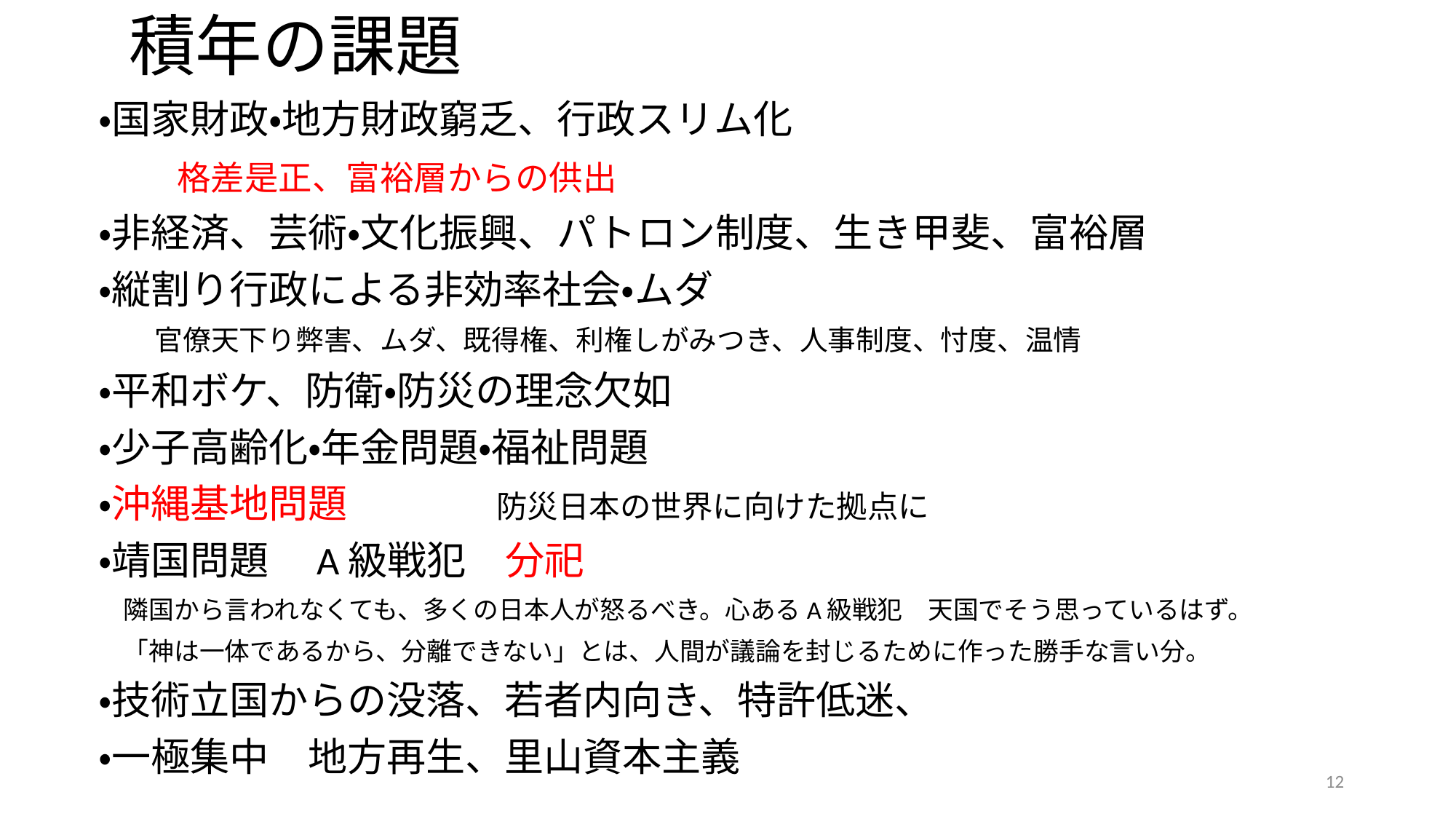

# 積年の課題
・国家財政・地方財政窮乏、行政スリム化
　　格差是正、富裕層からの供出
・非経済、芸術・文化振興、パトロン制度、生き甲斐、富裕層
・縦割り行政による非効率社会・ムダ
　　官僚天下り弊害、ムダ、既得権、利権しがみつき、人事制度、忖度、温情
・平和ボケ、防衛・防災の理念欠如
・少子高齢化・年金問題・福祉問題
・沖縄基地問題　　　　防災日本の世界に向けた拠点に
・靖国問題　A級戦犯　分祀
　隣国から言われなくても、多くの日本人が怒るべき。心あるA級戦犯　天国でそう思っているはず。
　「神は一体であるから、分離できない」とは、人間が議論を封じるために作った勝手な言い分。
・技術立国からの没落、若者内向き、特許低迷、
・一極集中　地方再生、里山資本主義

12